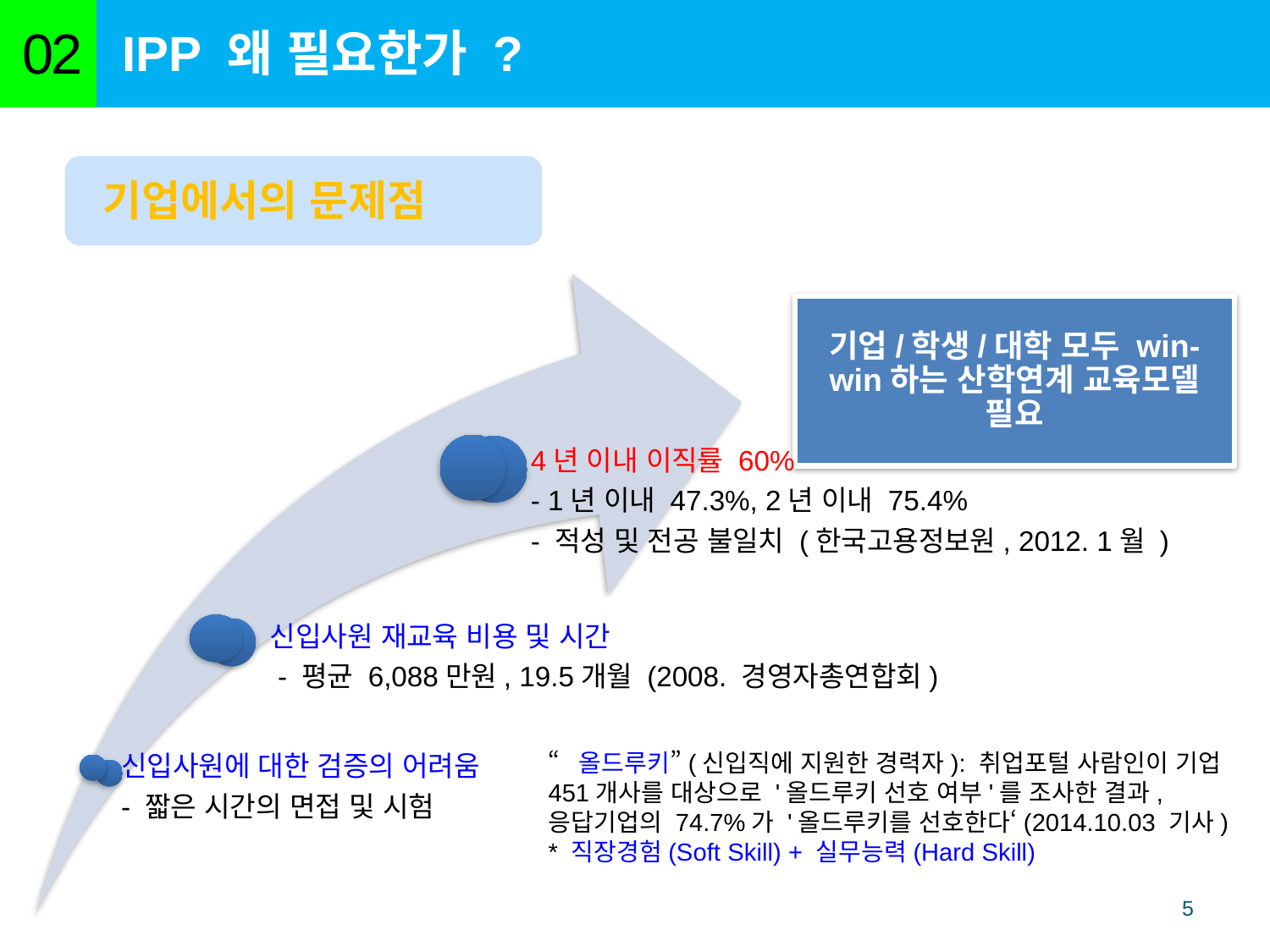

IPP 왜 필요한가 ?
02

 기업에서의 문제점

기업/학생/대학 모두 win-win하는 산학연계 교육모델 필요

4년 이내 이직률 60%
- 1년 이내 47.3%, 2년 이내 75.4%
- 적성 및 전공 불일치 (한국고용정보원, 2012. 1월 )

신입사원 재교육 비용 및 시간
 - 평균 6,088만원, 19.5개월 (2008. 경영자총연합회)
“올드루키”(신입직에 지원한 경력자): 취업포털 사람인이 기업 451개사를 대상으로 '올드루키 선호 여부'를 조사한 결과, 응답기업의 74.7%가 '올드루키를 선호한다‘(2014.10.03 기사)
* 직장경험(Soft Skill) + 실무능력(Hard Skill)

신입사원에 대한 검증의 어려움
- 짧은 시간의 면접 및 시험

5